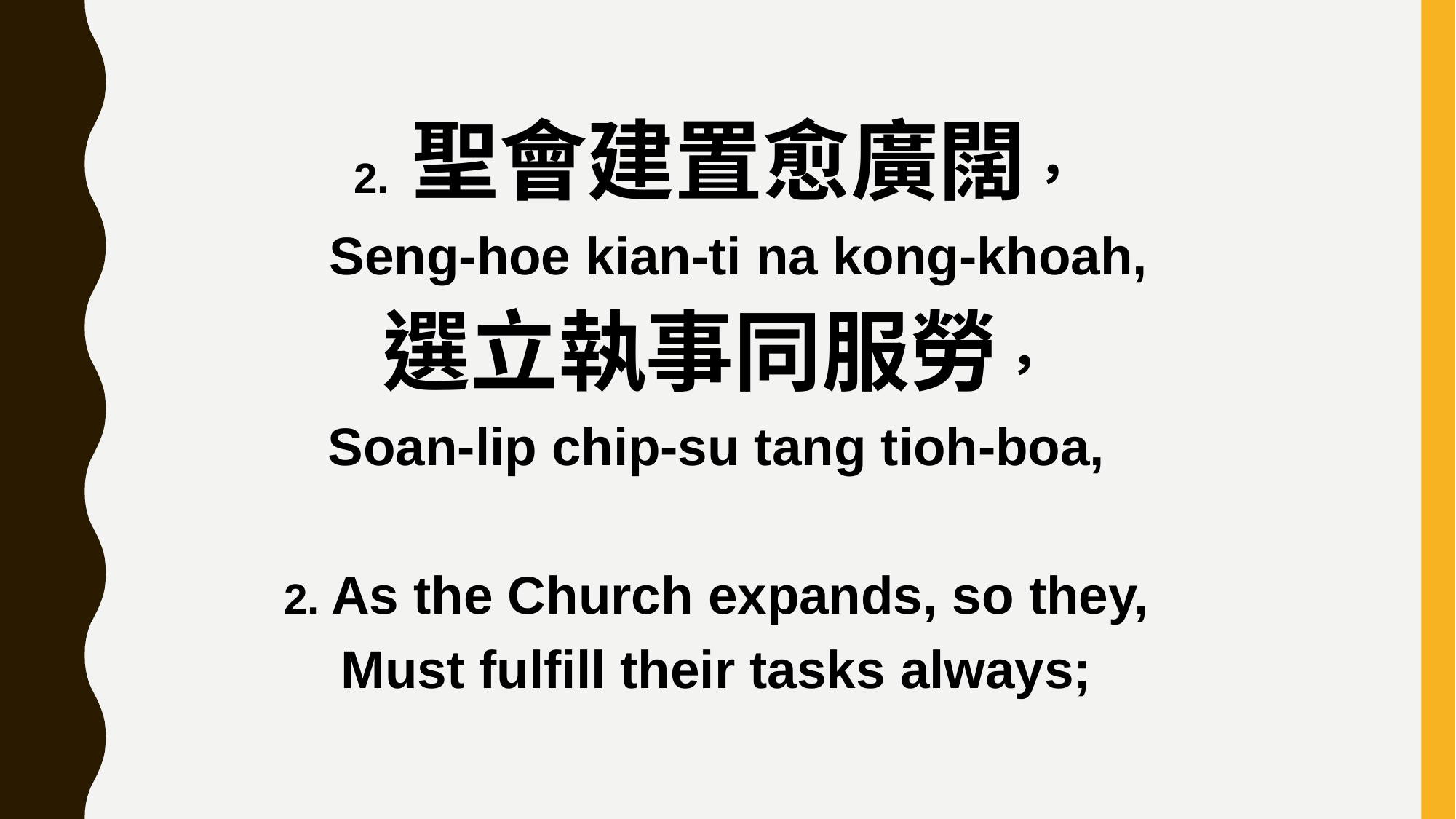

2. 聖會建置愈廣闊，
   Seng-hoe kian-ti na kong-khoah,
選立執事同服勞，
Soan-lip chip-su tang tioh-boa,

2. As the Church expands, so they,
Must fulfill their tasks always;